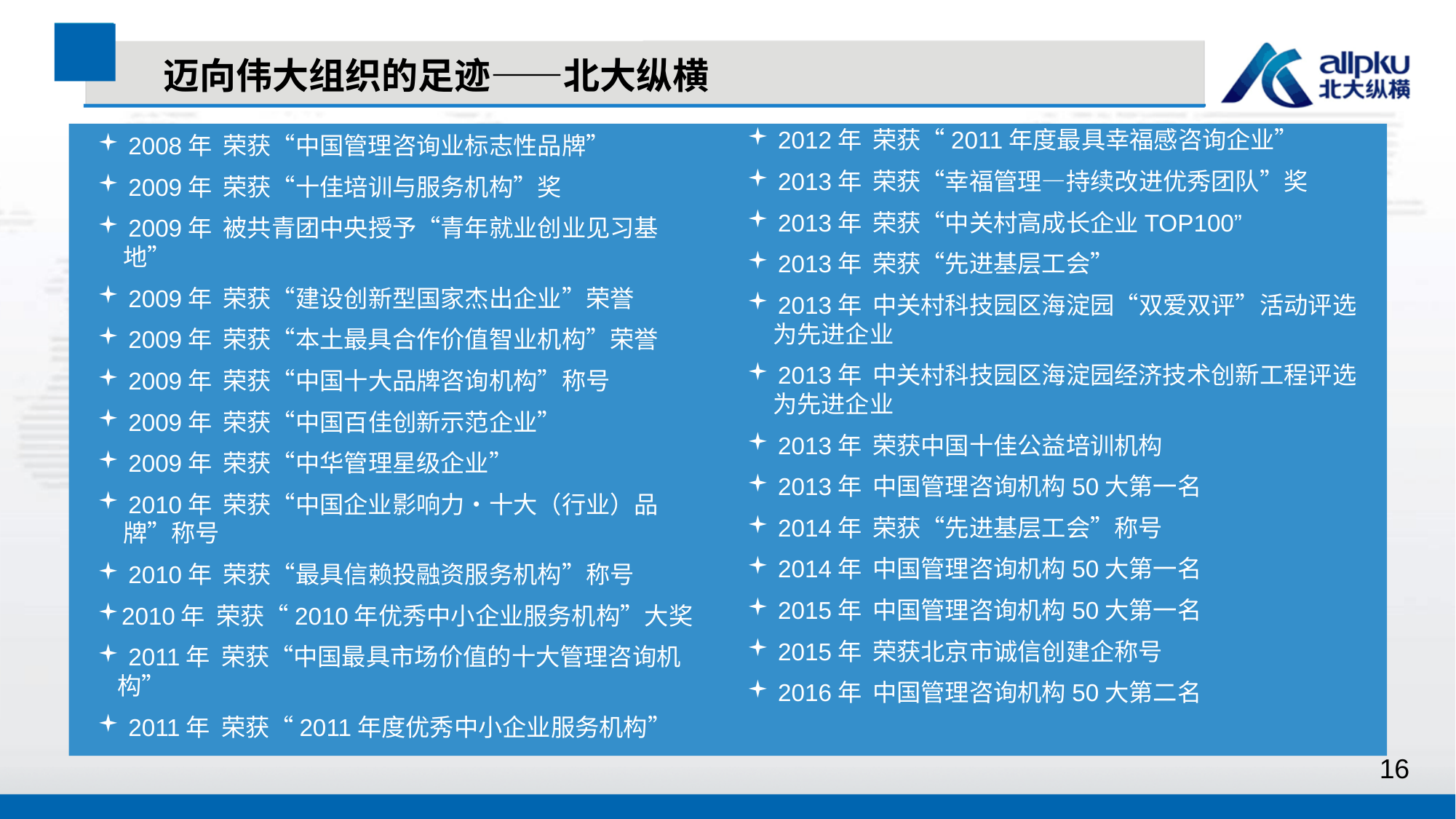

迈向伟大组织的足迹——北大纵横
 2012年  荣获“2011年度最具幸福感咨询企业”
 2013年  荣获“幸福管理—持续改进优秀团队”奖
 2013年  荣获“中关村高成长企业TOP100”
 2013年  荣获“先进基层工会”
 2013年  中关村科技园区海淀园“双爱双评”活动评选
 为先进企业
 2013年  中关村科技园区海淀园经济技术创新工程评选
 为先进企业
 2013年  荣获中国十佳公益培训机构
 2013年  中国管理咨询机构50大第一名
 2014年  荣获“先进基层工会”称号
 2014年  中国管理咨询机构50大第一名
 2015年  中国管理咨询机构50大第一名
 2015年  荣获北京市诚信创建企称号
 2016年  中国管理咨询机构50大第二名

 2008年  荣获“中国管理咨询业标志性品牌”
 2009年  荣获“十佳培训与服务机构”奖
 2009年  被共青团中央授予“青年就业创业见习基
 地”
 2009年  荣获“建设创新型国家杰出企业”荣誉
 2009年  荣获“本土最具合作价值智业机构”荣誉
 2009年  荣获“中国十大品牌咨询机构”称号
 2009年  荣获“中国百佳创新示范企业”
 2009年  荣获“中华管理星级企业”
 2010年  荣获“中国企业影响力•十大（行业）品
 牌”称号
 2010年  荣获“最具信赖投融资服务机构”称号
2010年  荣获“2010年优秀中小企业服务机构”大奖
 2011年  荣获“中国最具市场价值的十大管理咨询机构”
 2011年  荣获“2011年度优秀中小企业服务机构”